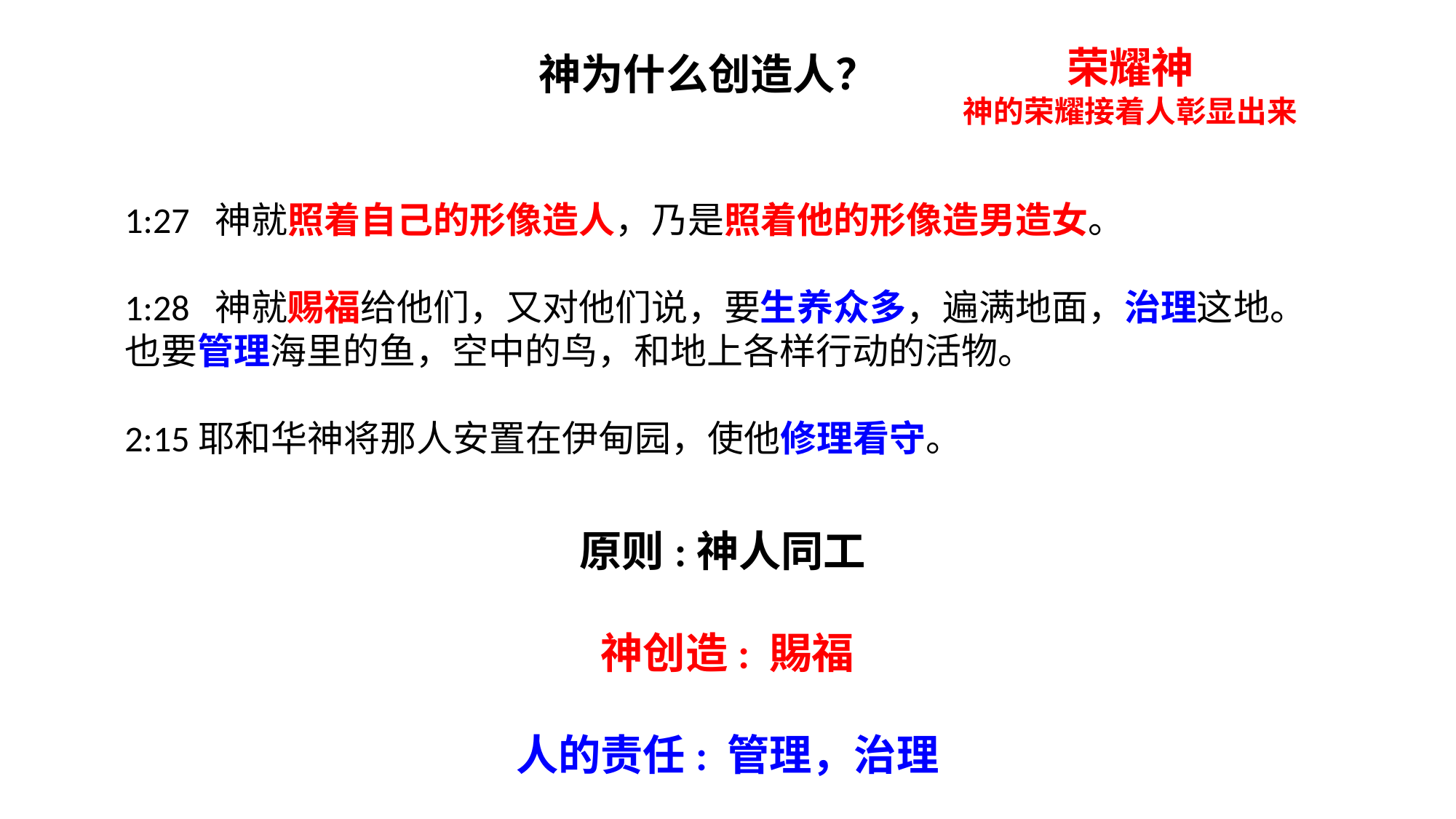

荣耀神
神的荣耀接着人彰显出来
神为什么创造人？

1:27  神就照着自己的形像造人，乃是照着他的形像造男造女。

1:28  神就赐福给他们，又对他们说，要生养众多，遍满地面，治理这地。也要管理海里的鱼，空中的鸟，和地上各样行动的活物。

2:15耶和华神将那人安置在伊甸园，使他修理看守。

原则:神人同工

神创造: 賜福

人的责任: 管理，治理